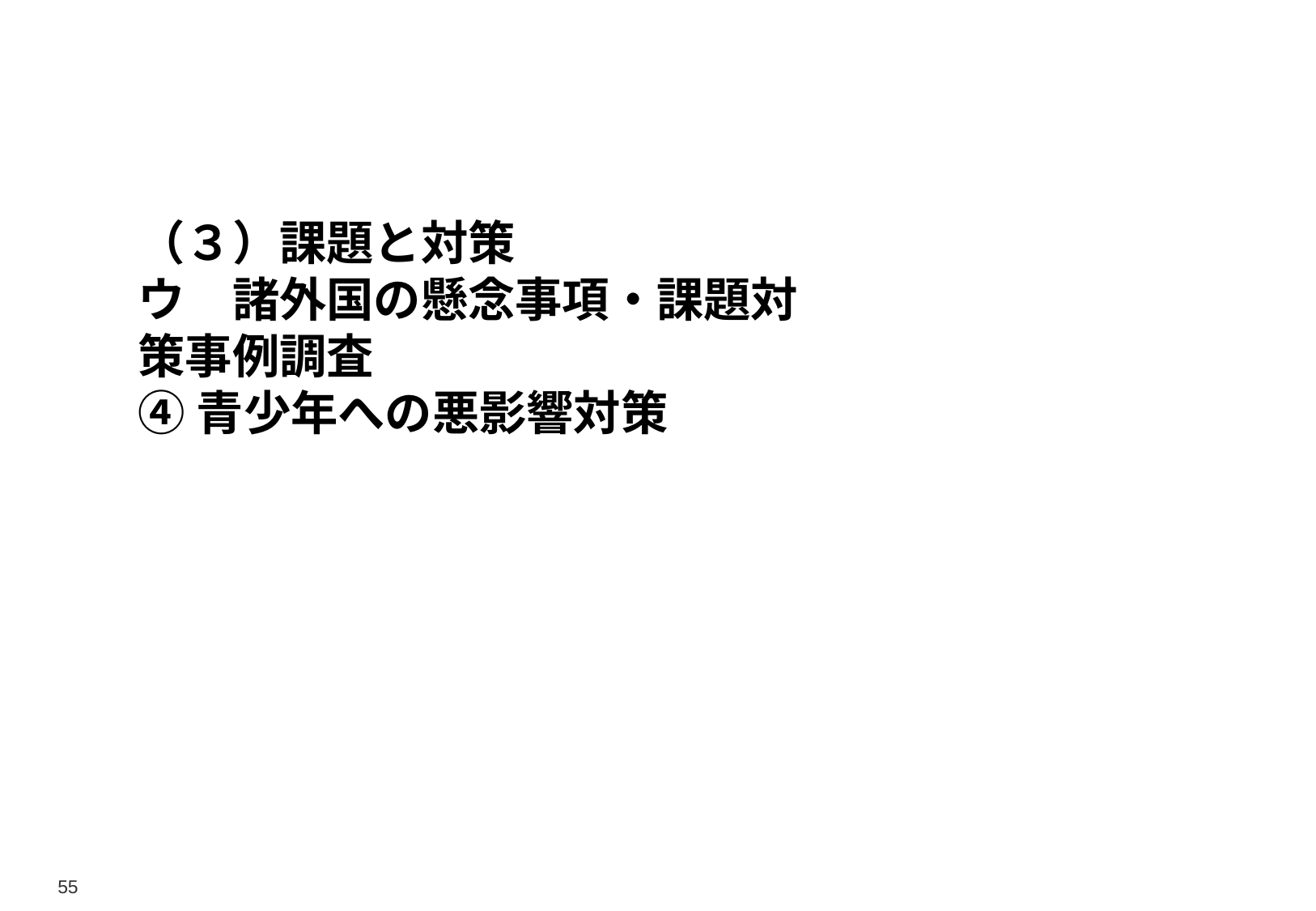

（３）課題と対策
ウ　諸外国の懸念事項・課題対策事例調査
④青少年への悪影響対策
55